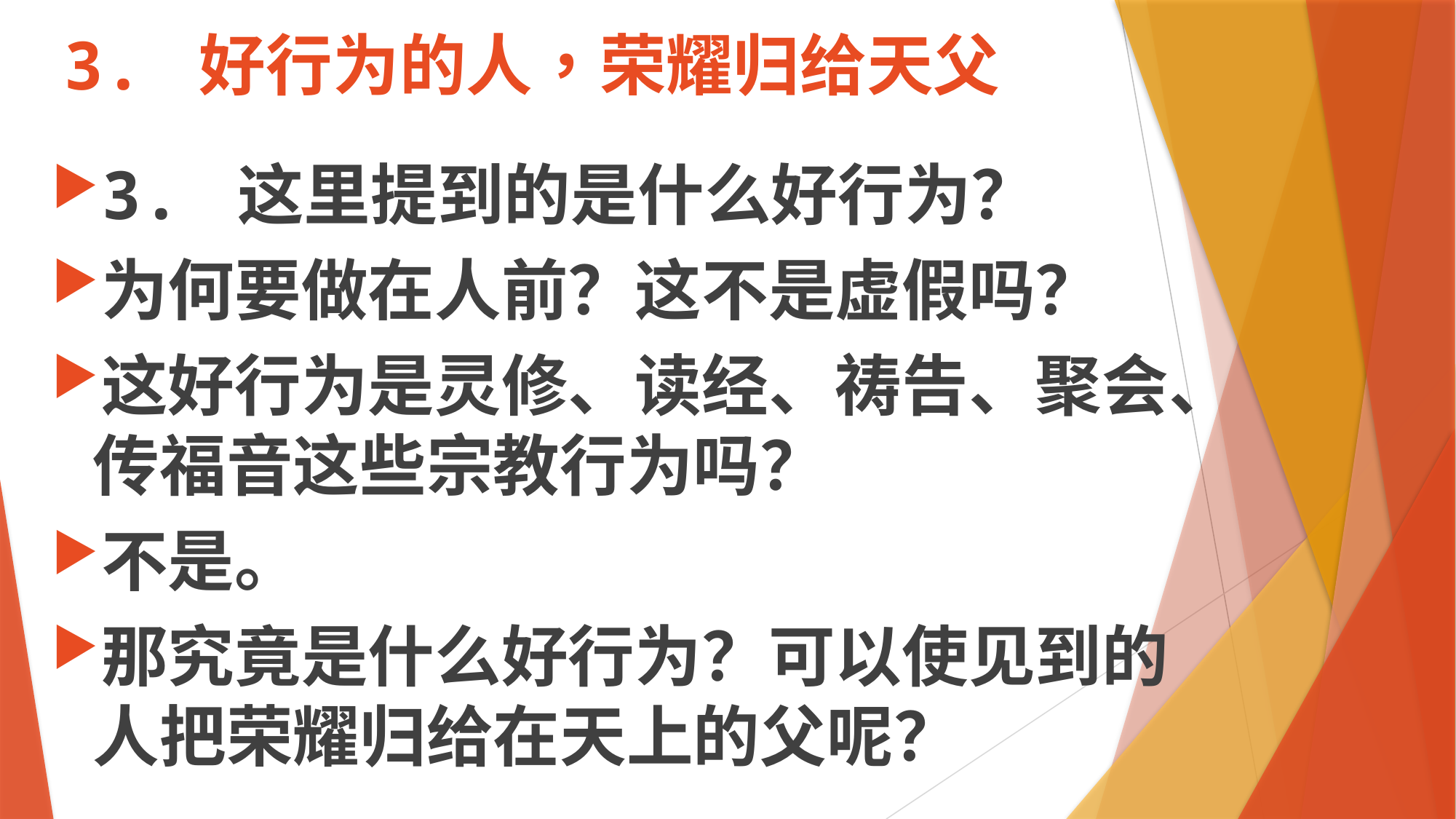

# 3. 好行为的人，荣耀归给天父
3. 这里提到的是什么好行为？
为何要做在人前？这不是虚假吗？
这好行为是灵修、读经、祷告、聚会、传福音这些宗教行为吗？
不是。
那究竟是什么好行为？可以使见到的人把荣耀归给在天上的父呢？